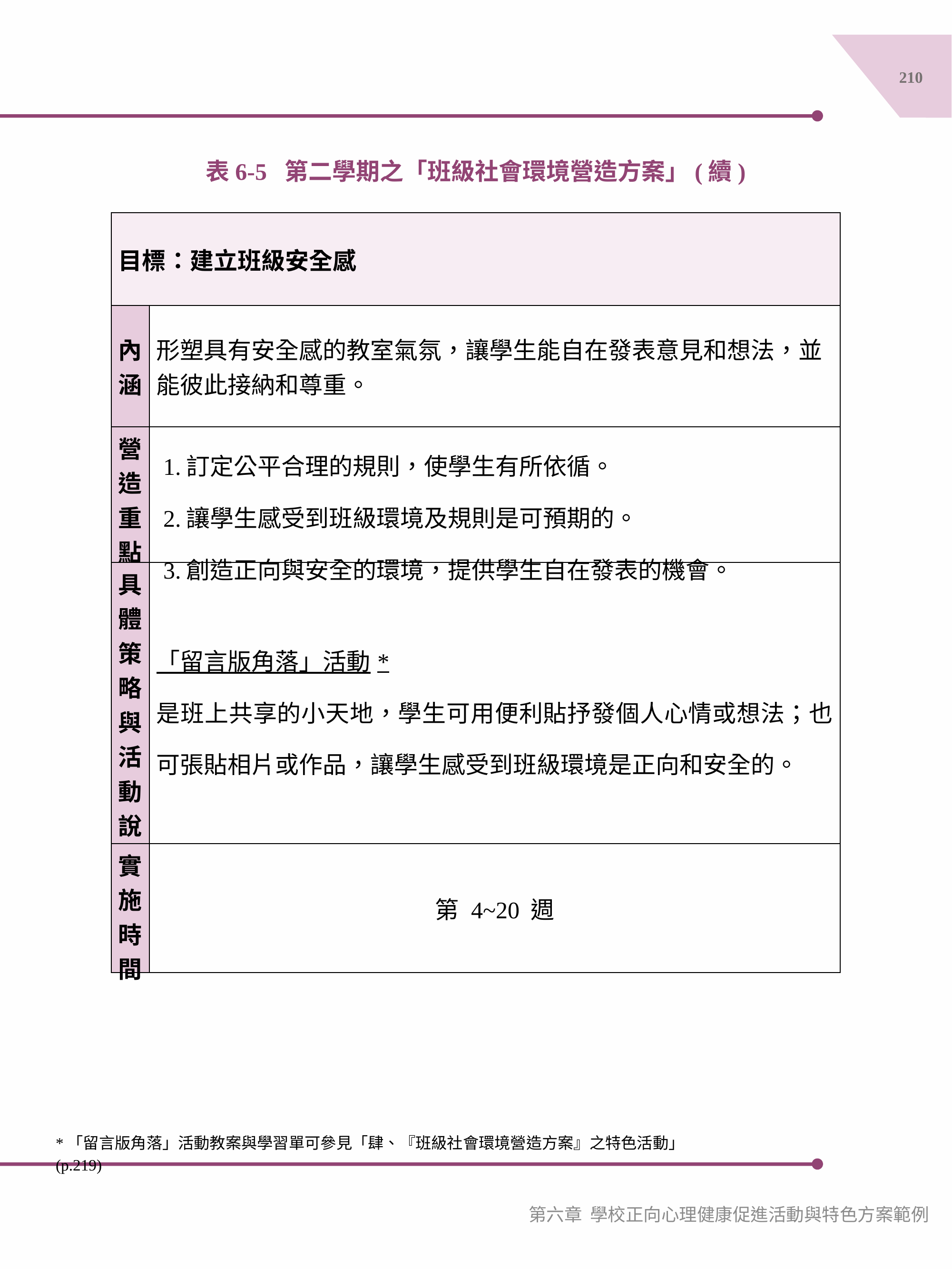

210
表6-5  第二學期之「班級社會環境營造方案」(續)
| 目標：建立班級安全感 |  |
| --- | --- |
| 內涵 | 形塑具有安全感的教室氣氛，讓學生能自在發表意見和想法，並能彼此接納和尊重。 |
| 營造重點 | 1.訂定公平合理的規則，使學生有所依循。  2.讓學生感受到班級環境及規則是可預期的。  3.創造正向與安全的環境，提供學生自在發表的機會。 |
| 具體策略與活動說明 | 「留言版角落」活動\* 是班上共享的小天地，學生可用便利貼抒發個人心情或想法；也可張貼相片或作品，讓學生感受到班級環境是正向和安全的。 |
| 實施時間 | 第 4~20 週 |

*「留言版角落」活動教案與學習單可參見「肆、『班級社會環境營造方案』之特色活動」 (p.219)
第六章  學校正向心理健康促進活動與特色方案範例